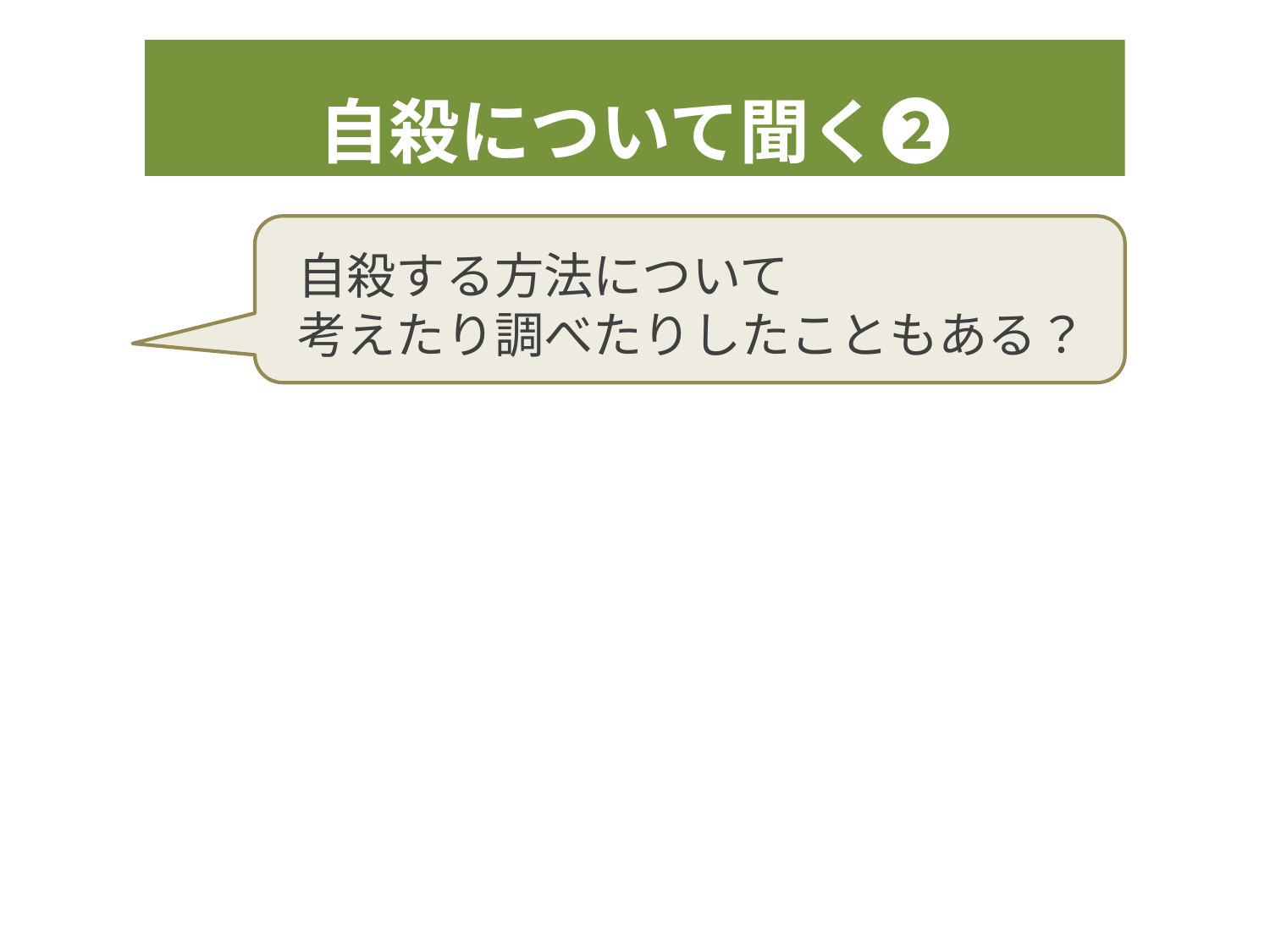

自殺について聞く❷

自殺する方法について
考えたり調べたりしたこともある？